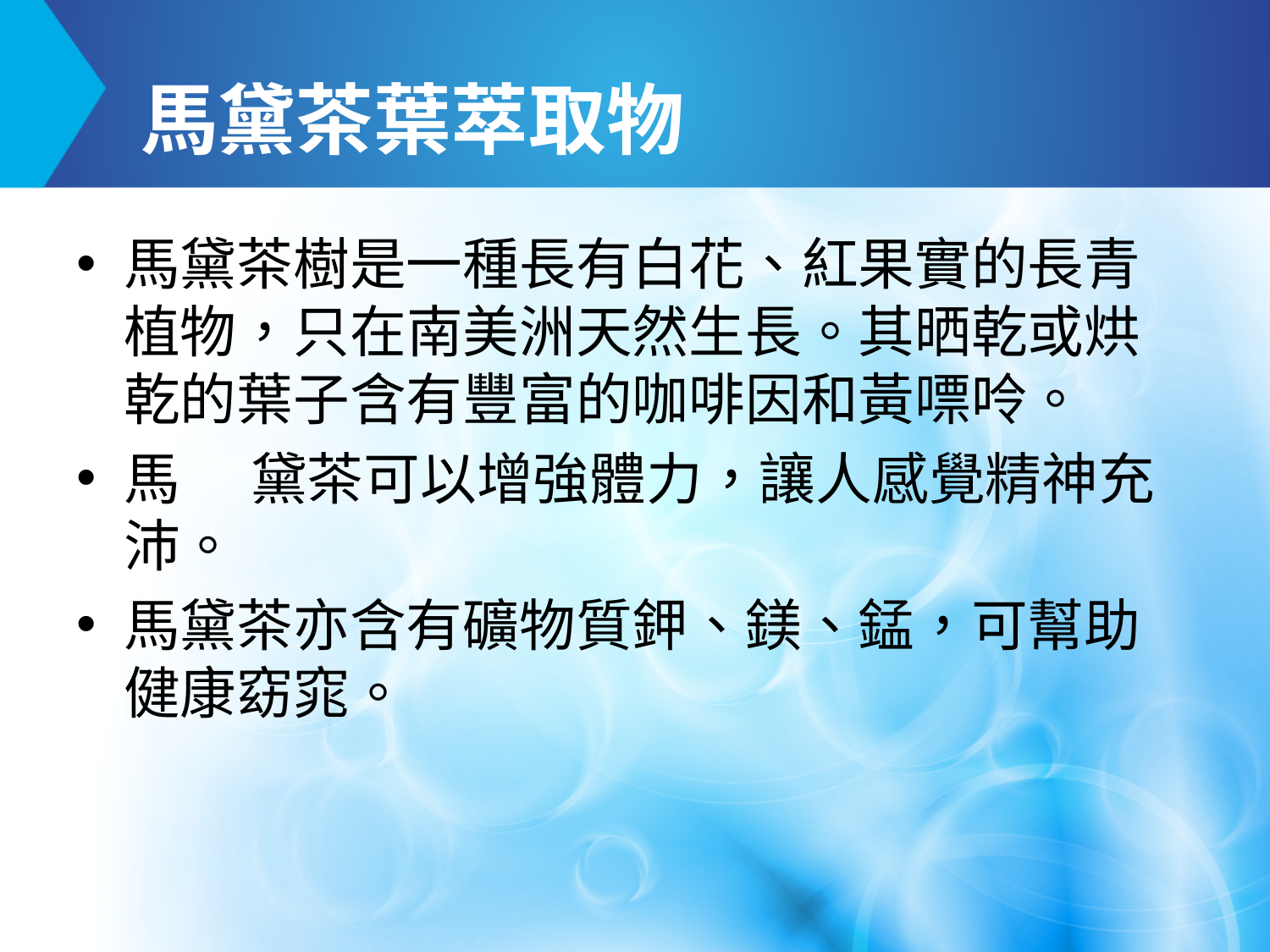

# 馬黛茶葉萃取物
馬黛茶樹是一種長有白花、紅果實的長青植物，只在南美洲天然生長。其晒乾或烘乾的葉子含有豐富的咖啡因和黃嘌呤。
馬	黛茶可以增強體力，讓人感覺精神充沛。
馬黛茶亦含有礦物質鉀、鎂、錳，可幫助健康窈窕。